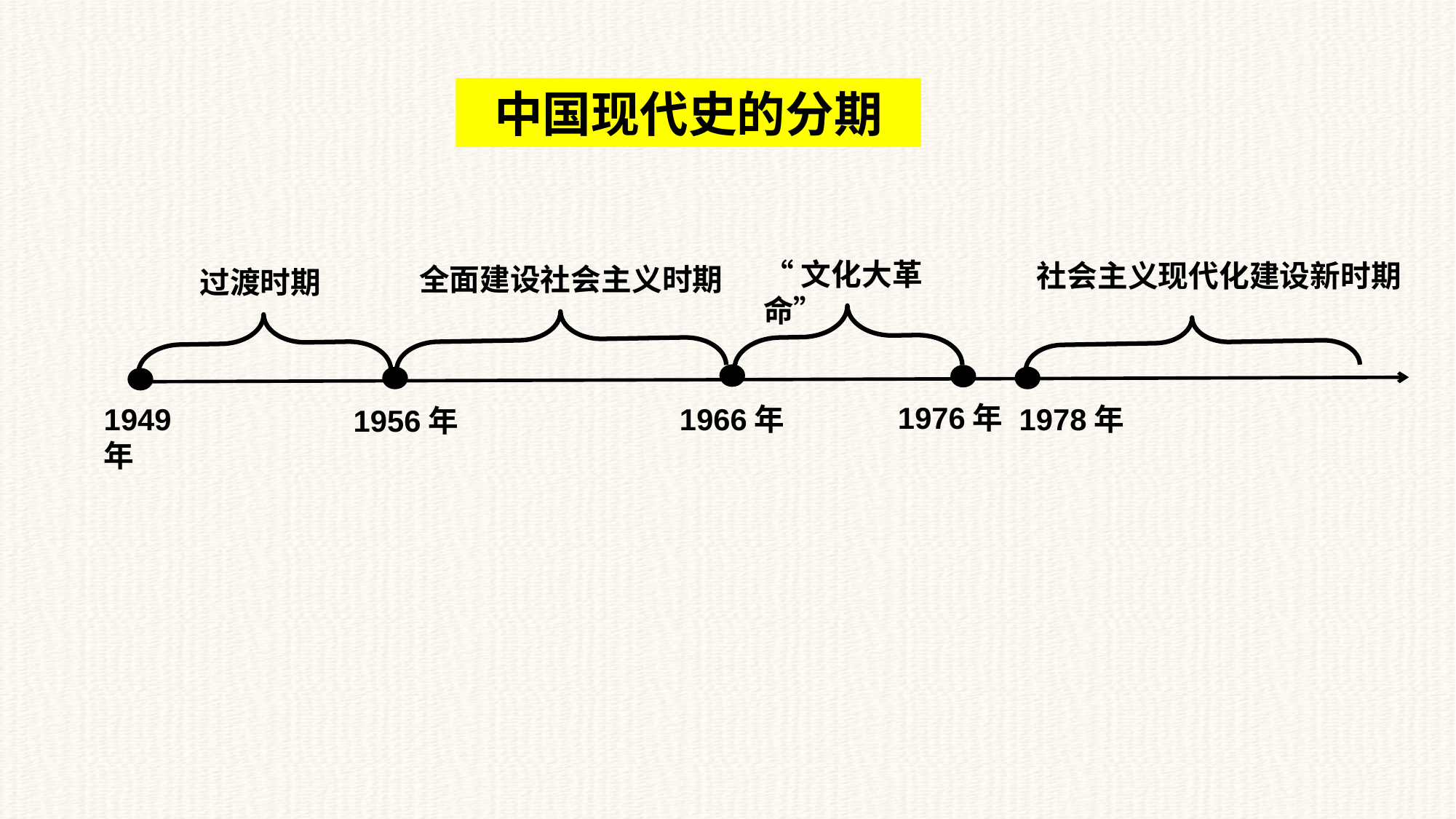

中国现代史的分期

“文化大革命”
社会主义现代化建设新时期
全面建设社会主义时期
过渡时期

1976年
1949年
1966年
1978年
1956年